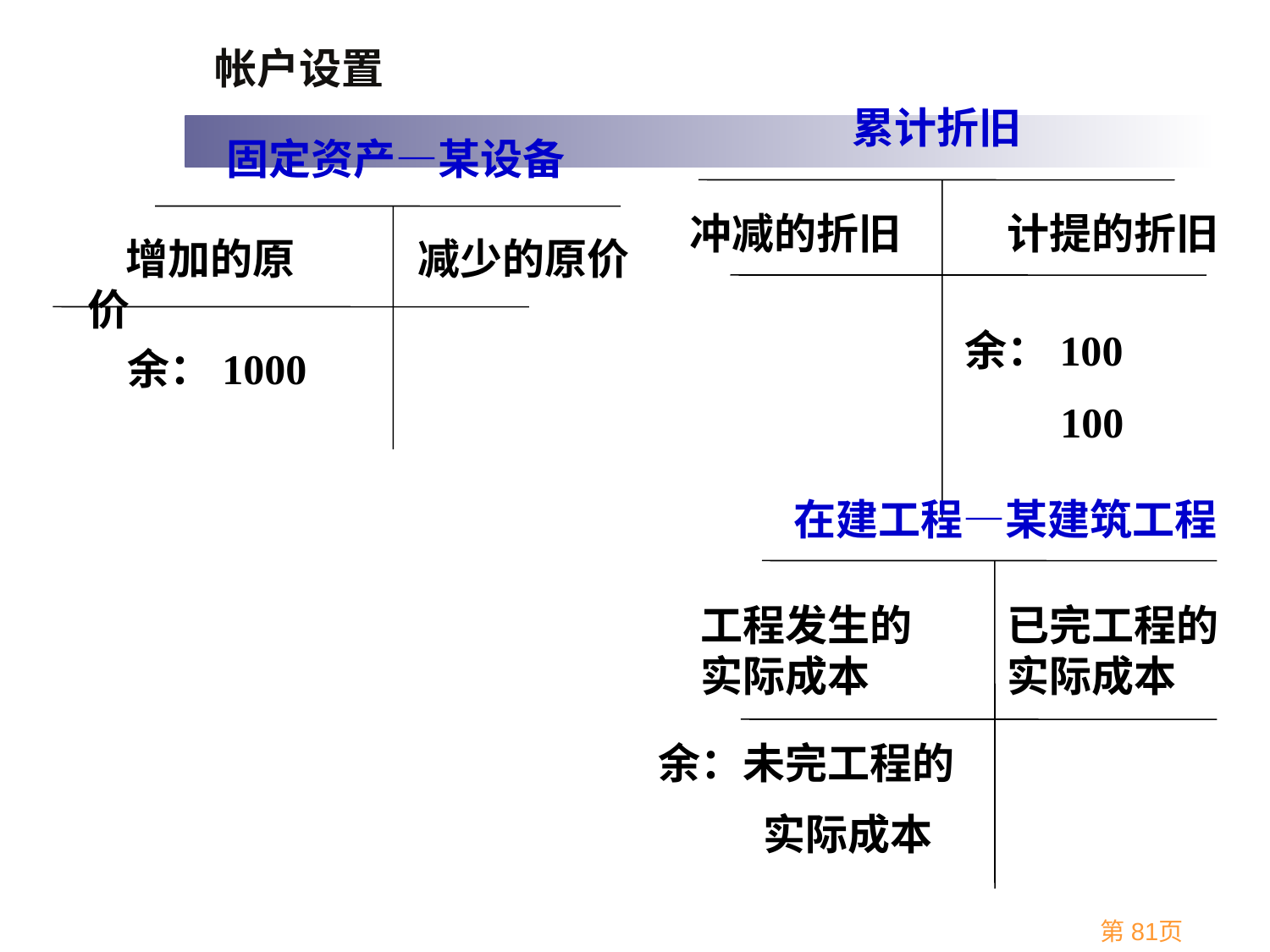

帐户设置
      累计折旧
   固定资产—某设备

冲减的折旧
计提的折旧

   增加的原价
减少的原价

余：100
         100
余：1000
 在建工程—某建筑工程

工程发生的实际成本
已完工程的实际成本

余：未完工程的
          实际成本
第81页